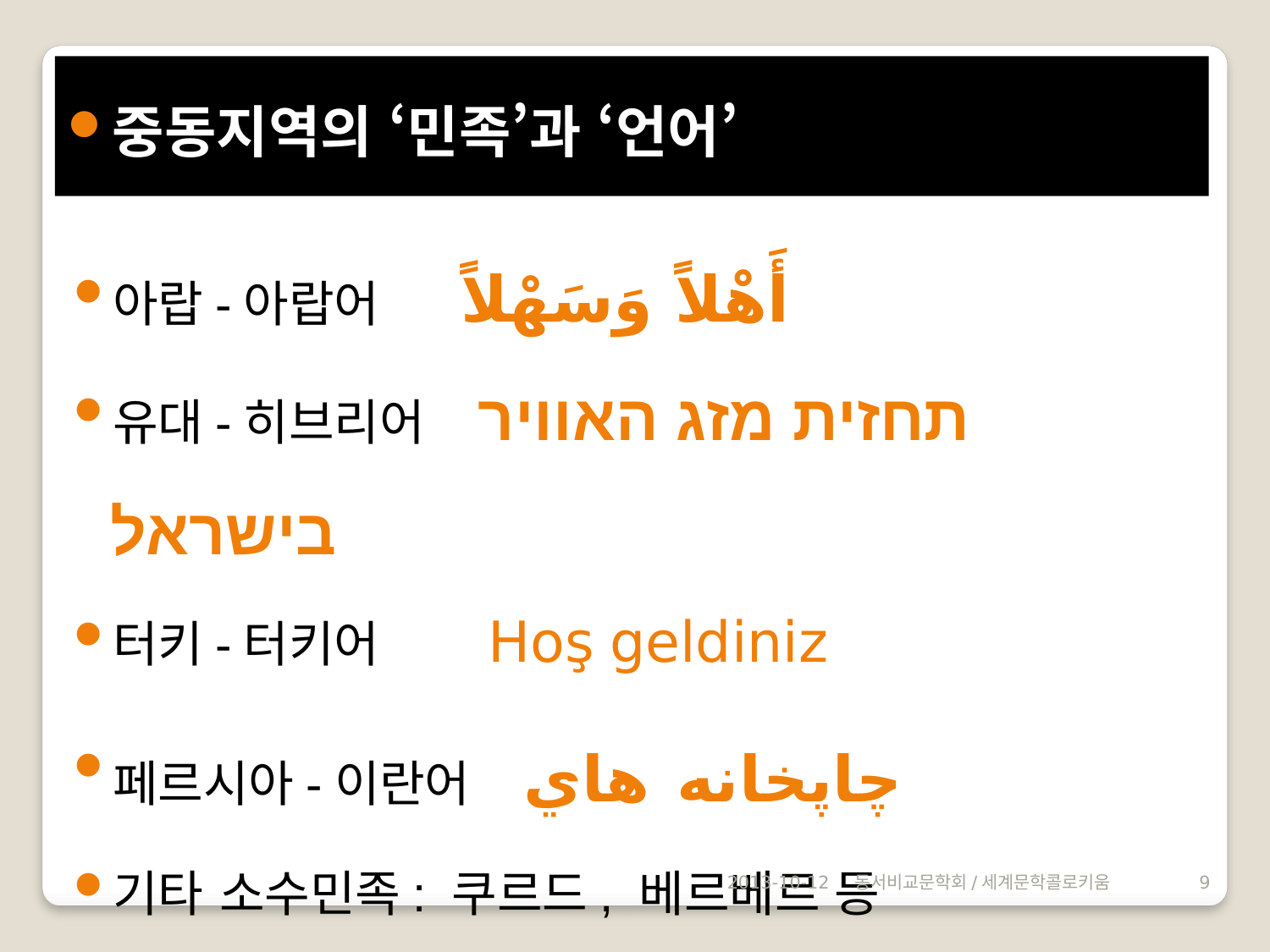

중동지역의 ‘민족’과 ‘언어’
아랍-아랍어      أَهْلاً وَسَهْلاً
유대-히브리어   תחזית מזג האוויר בישראל
터키-터키어       Hoş geldiniz
페르시아-이란어   چاپخانه هاي
기타 소수민족: 쿠르드, 베르베르 등
2013-10-12
동서비교문학회/세계문학콜로키움
9